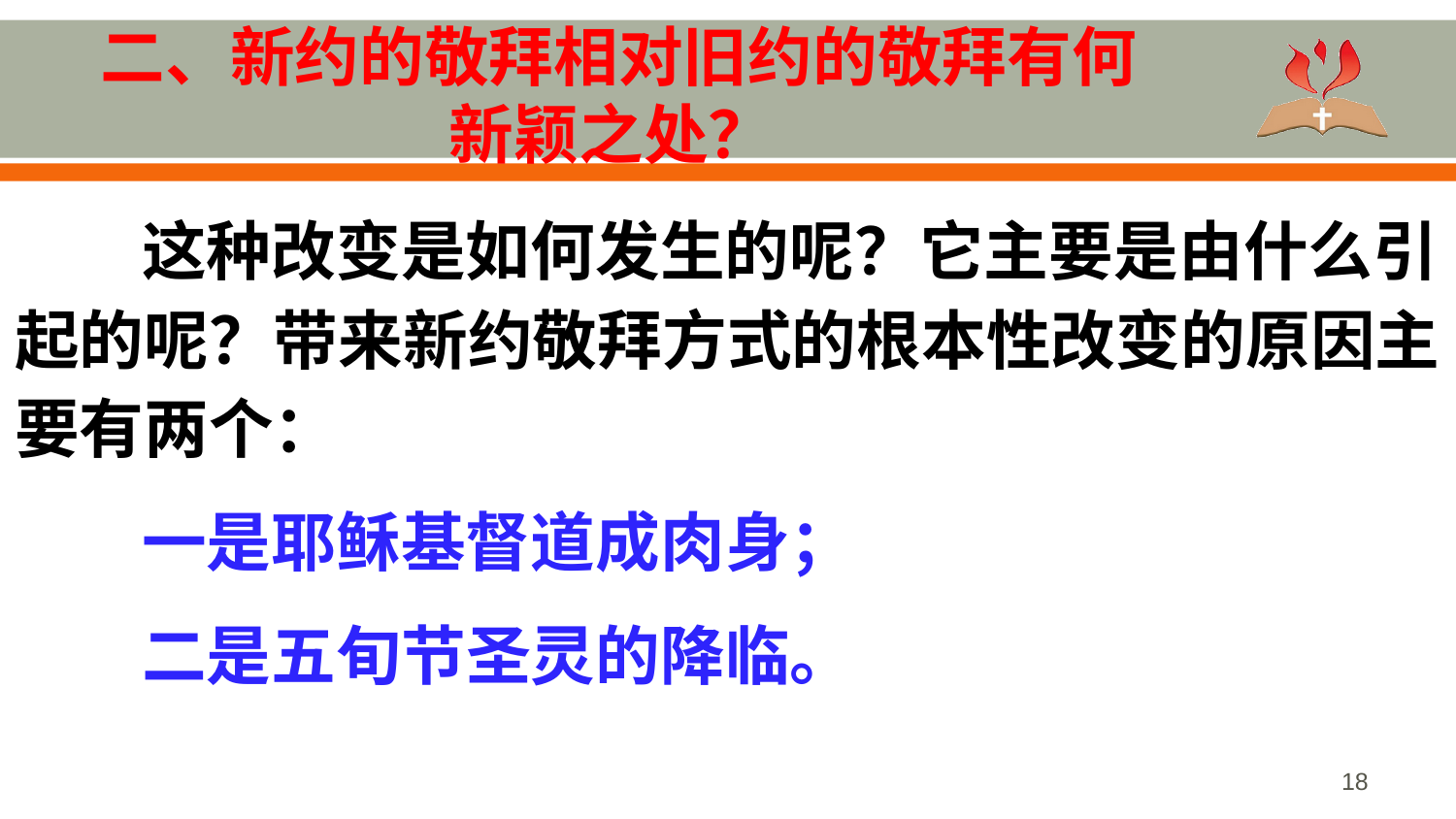

# 二、新约的敬拜相对旧约的敬拜有何新颖之处？
这种改变是如何发生的呢？它主要是由什么引起的呢？带来新约敬拜方式的根本性改变的原因主要有两个：
一是耶稣基督道成肉身；
二是五旬节圣灵的降临。

18